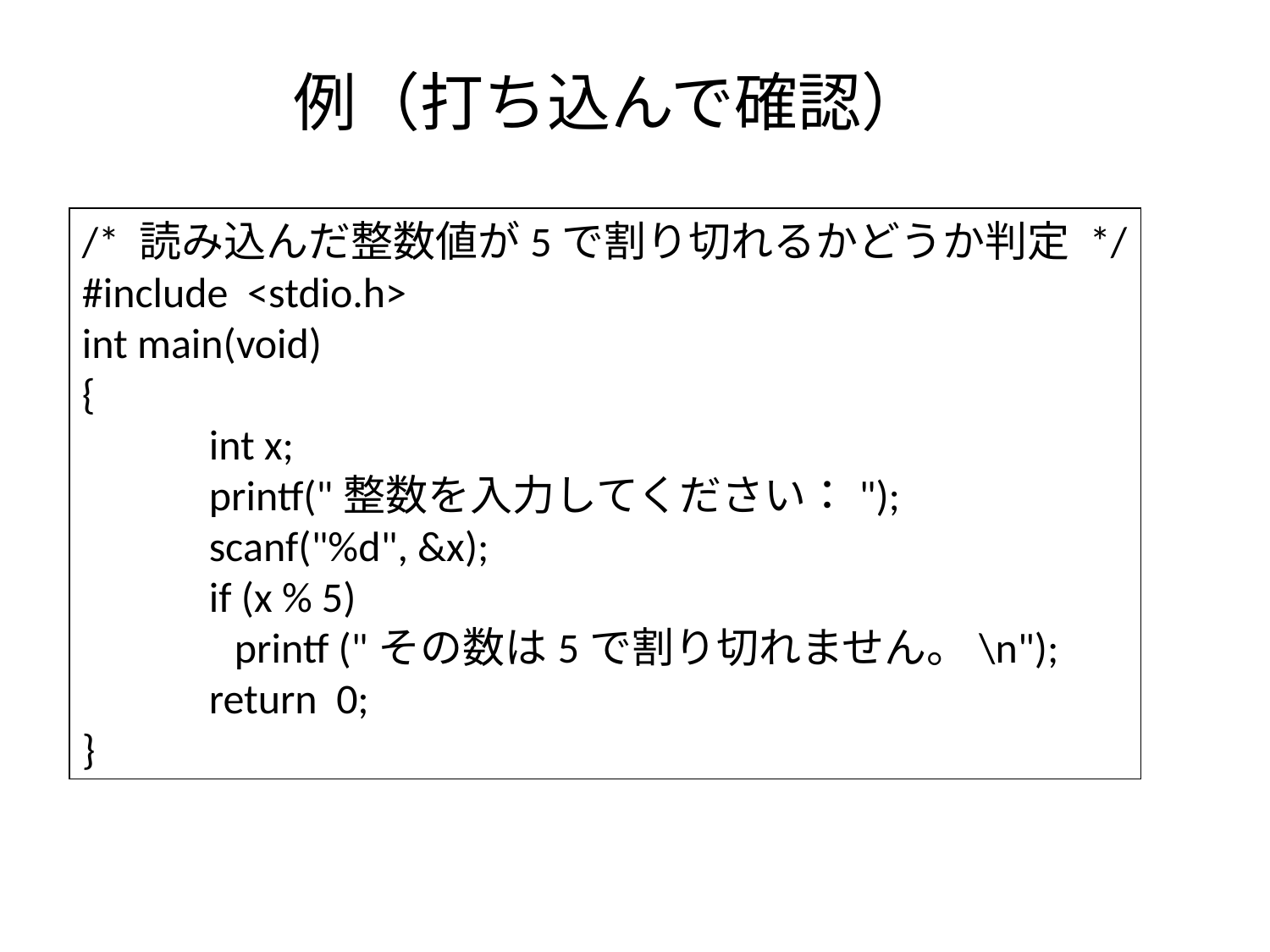

# 例（打ち込んで確認）
/* 読み込んだ整数値が5で割り切れるかどうか判定 */
#include  <stdio.h>
int main(void)
{
	int x;
	printf("整数を入力してください：");
	scanf("%d", &x);
	if (x % 5)
                printf ("その数は5で割り切れません。\n");
	return  0;
}